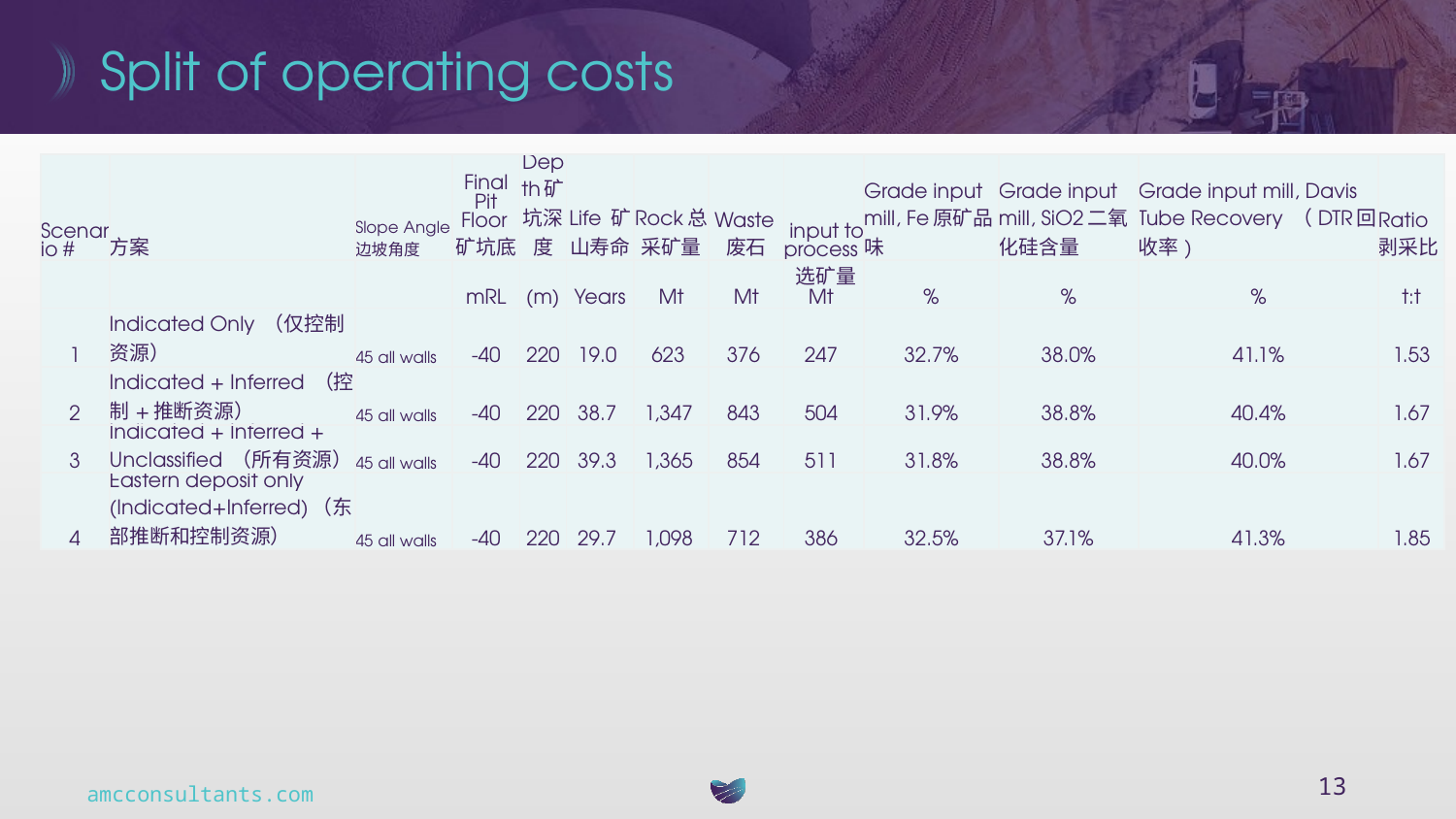

# Split of operating costs
| Scenario # | 方案 | Slope Angle边坡角度 | Final Pit Floor矿坑底 | Depth矿坑深度 | Life 矿山寿命 | Rock总采矿量 | Waste废石 | input to process | Grade input mill, Fe原矿品味 | Grade input mill, SiO2二氧化硅含量 | Grade input mill, Davis Tube Recovery （DTR回收率) | Ratio剥采比 |
| --- | --- | --- | --- | --- | --- | --- | --- | --- | --- | --- | --- | --- |
|  |  |  | mRL | (m) | Years | Mt | Mt | 选矿量Mt | % | % | % | t:t |
| 1 | Indicated Only （仅控制资源） | 45 all walls | -40 | 220 | 19.0 | 623 | 376 | 247 | 32.7% | 38.0% | 41.1% | 1.53 |
| 2 | Indicated + Inferred （控制+推断资源） | 45 all walls | -40 | 220 | 38.7 | 1,347 | 843 | 504 | 31.9% | 38.8% | 40.4% | 1.67 |
| 3 | Indicated + Inferred + Unclassified （所有资源） | 45 all walls | -40 | 220 | 39.3 | 1,365 | 854 | 511 | 31.8% | 38.8% | 40.0% | 1.67 |
| 4 | Eastern deposit only (Indicated+Inferred)（东部推断和控制资源） | 45 all walls | -40 | 220 | 29.7 | 1,098 | 712 | 386 | 32.5% | 37.1% | 41.3% | 1.85 |

### Chart

| Category |
|---|
13